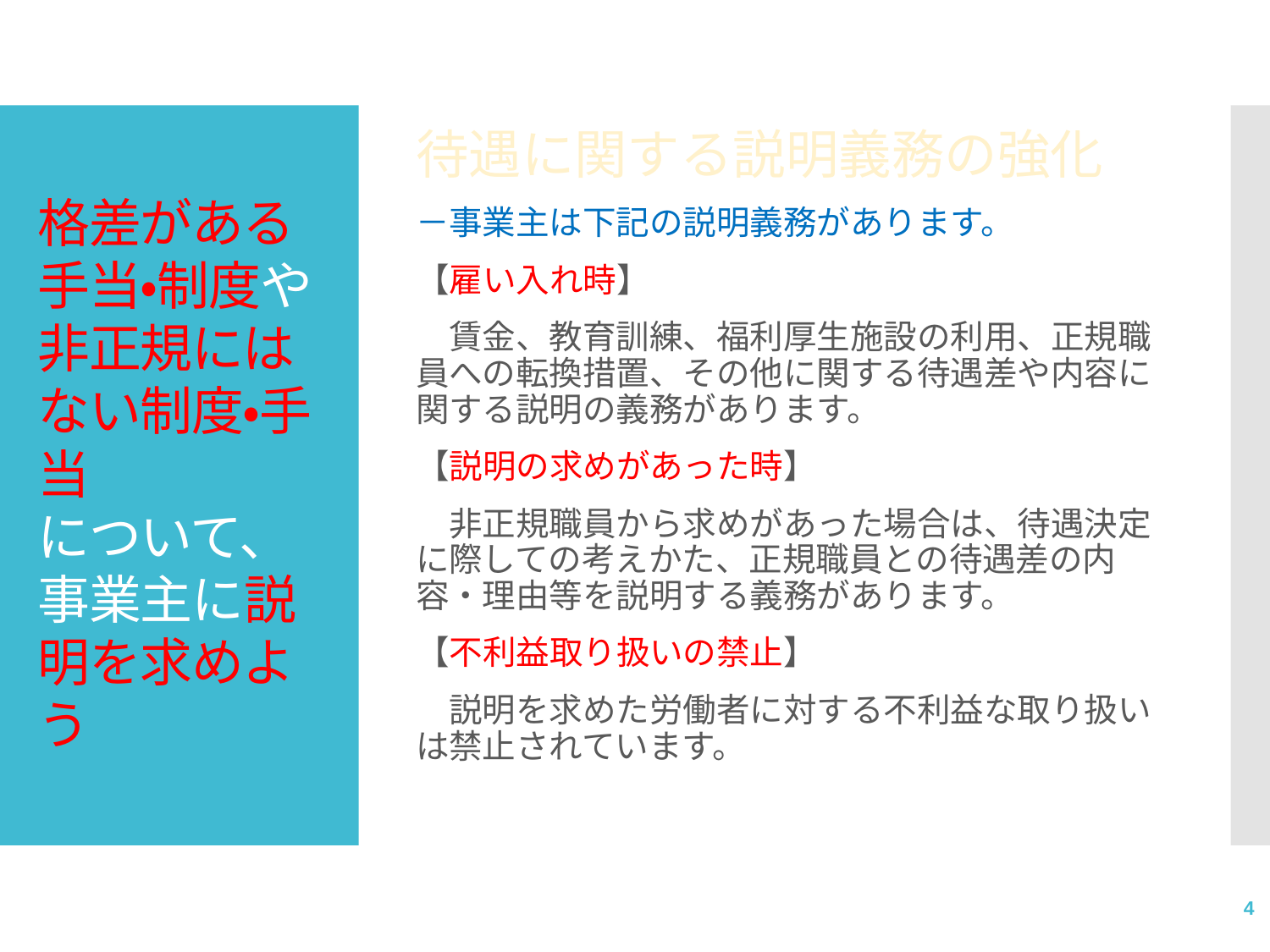

待遇に関する説明義務の強化
－事業主は下記の説明義務があります。
【雇い入れ時】
　賃金、教育訓練、福利厚生施設の利用、正規職員への転換措置、その他に関する待遇差や内容に関する説明の義務があります。
【説明の求めがあった時】
　非正規職員から求めがあった場合は、待遇決定に際しての考えかた、正規職員との待遇差の内容・理由等を説明する義務があります。
【不利益取り扱いの禁止】
　説明を求めた労働者に対する不利益な取り扱いは禁止されています。

# 格差がある手当・制度や 非正規にはない制度・手当 について、 事業主に説明を求めよう
4